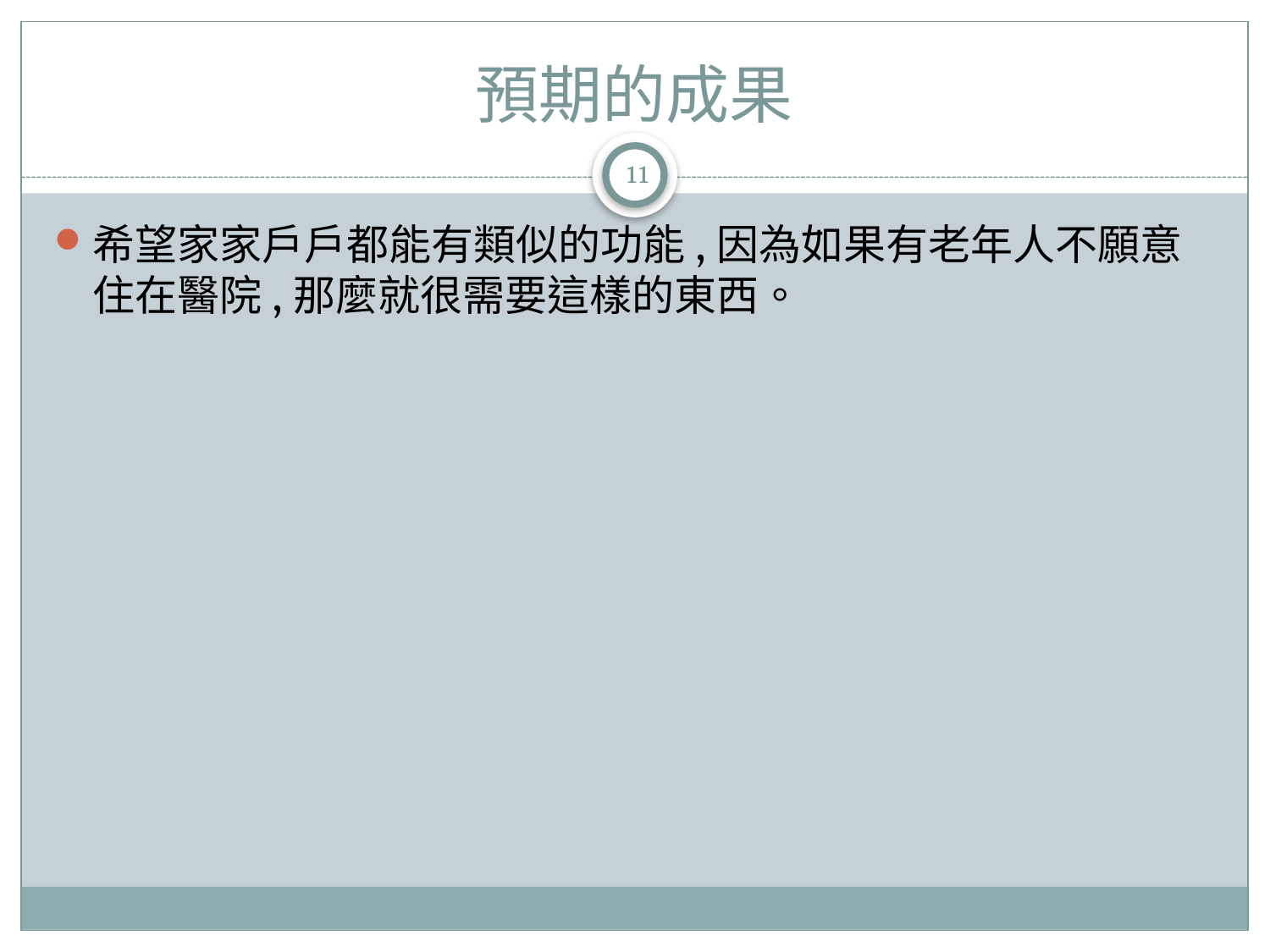

# 預期的成果
11
希望家家戶戶都能有類似的功能,因為如果有老年人不願意住在醫院,那麼就很需要這樣的東西。